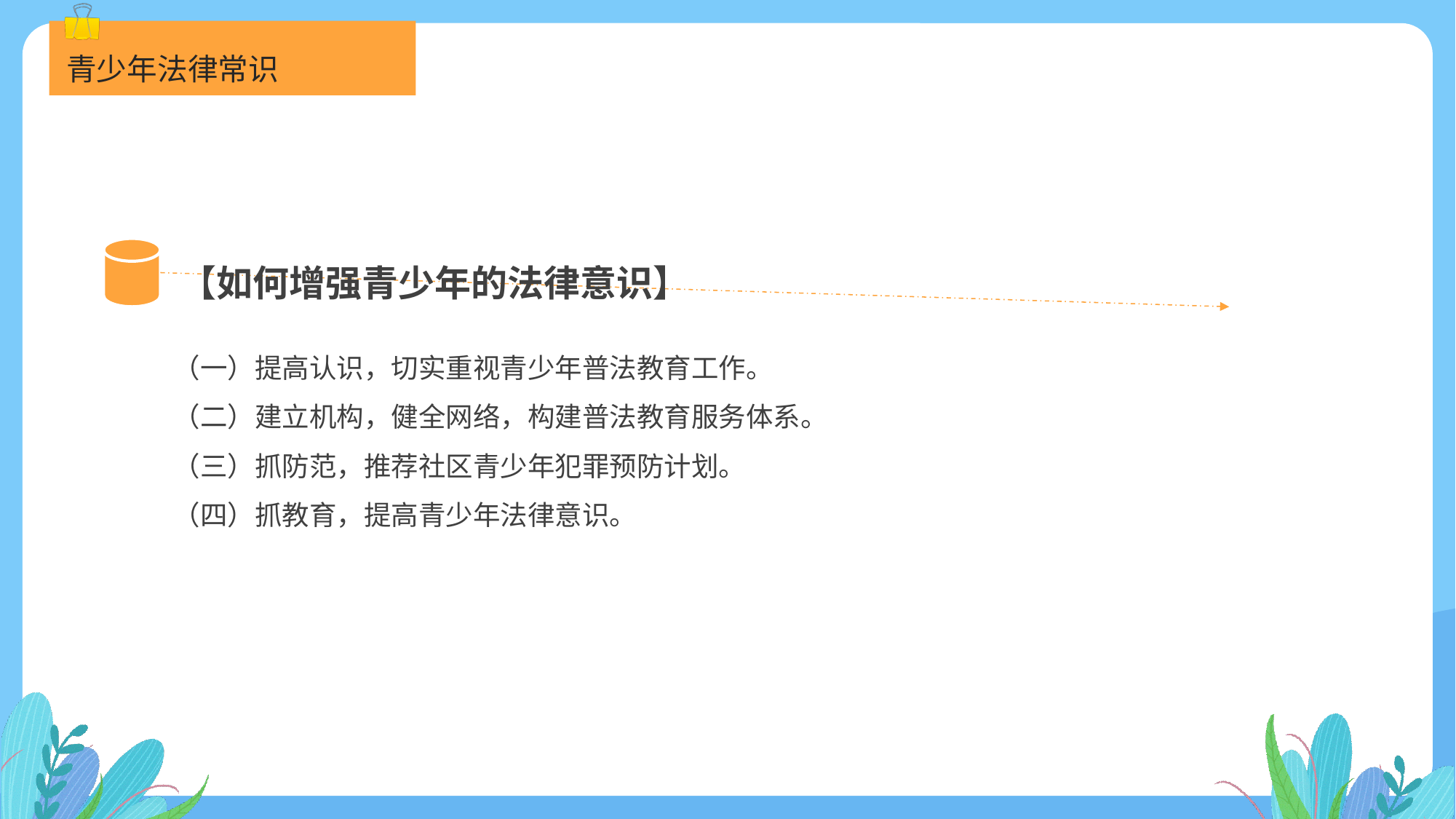

青少年法律常识
【如何增强青少年的法律意识】

（一）提高认识，切实重视青少年普法教育工作。
（二）建立机构，健全网络，构建普法教育服务体系。
（三）抓防范，推荐社区青少年犯罪预防计划。
（四）抓教育，提高青少年法律意识。